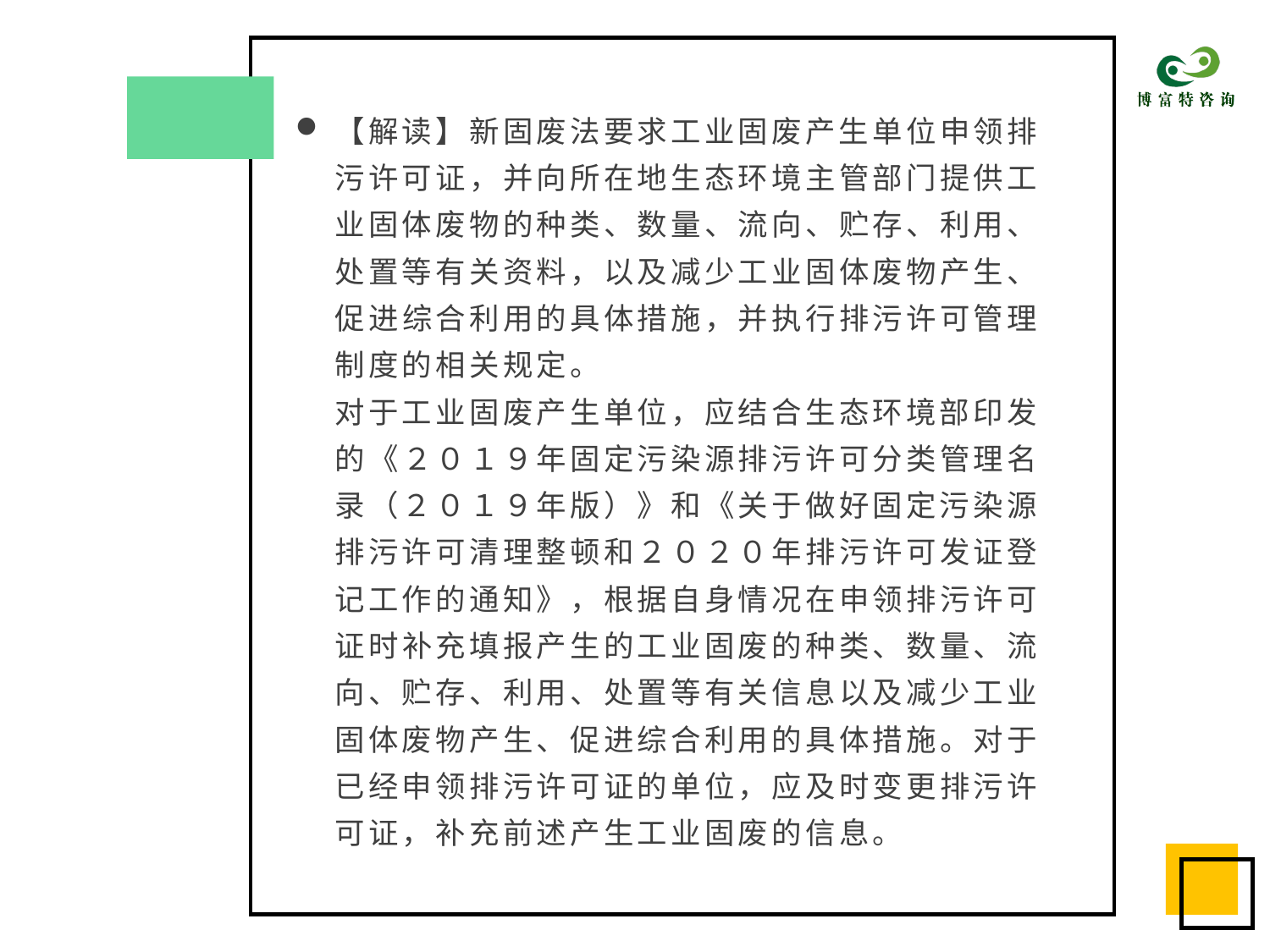

【解读】新固废法要求工业固废产生单位申领排污许可证，并向所在地生态环境主管部门提供工业固体废物的种类、数量、流向、贮存、利用、处置等有关资料，以及减少工业固体废物产生、促进综合利用的具体措施，并执行排污许可管理制度的相关规定。
对于工业固废产生单位，应结合生态环境部印发的《２０１９年固定污染源排污许可分类管理名录（２０１９年版）》和《关于做好固定污染源排污许可清理整顿和２０２０年排污许可发证登记工作的通知》，根据自身情况在申领排污许可证时补充填报产生的工业固废的种类、数量、流向、贮存、利用、处置等有关信息以及减少工业固体废物产生、促进综合利用的具体措施。对于已经申领排污许可证的单位，应及时变更排污许可证，补充前述产生工业固废的信息。